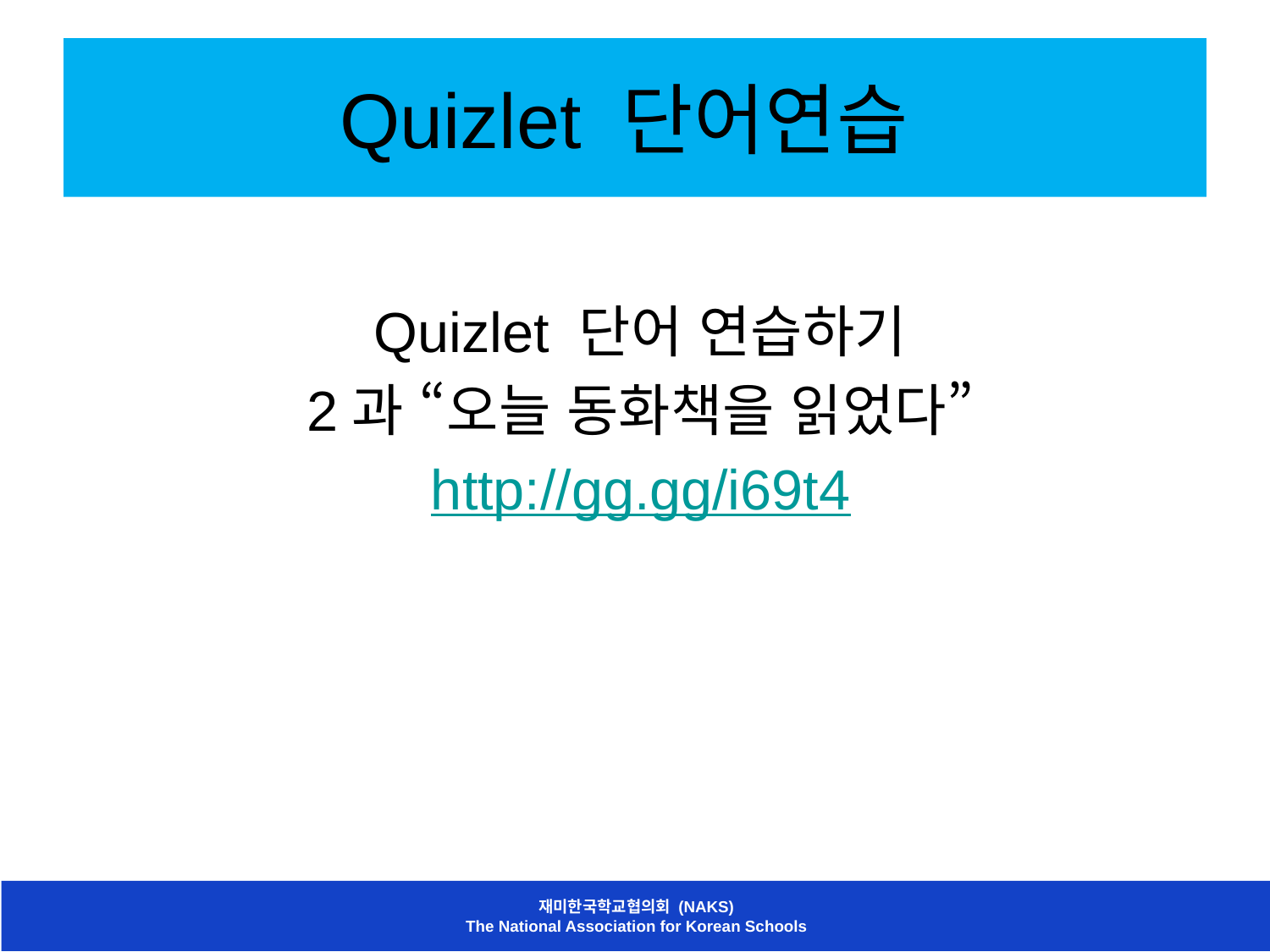

# Quizlet 단어연습

Quizlet 단어 연습하기
2과 “오늘 동화책을 읽었다”
http://gg.gg/i69t4

재미한국학교협의회 (NAKS)
The National Association for Korean Schools